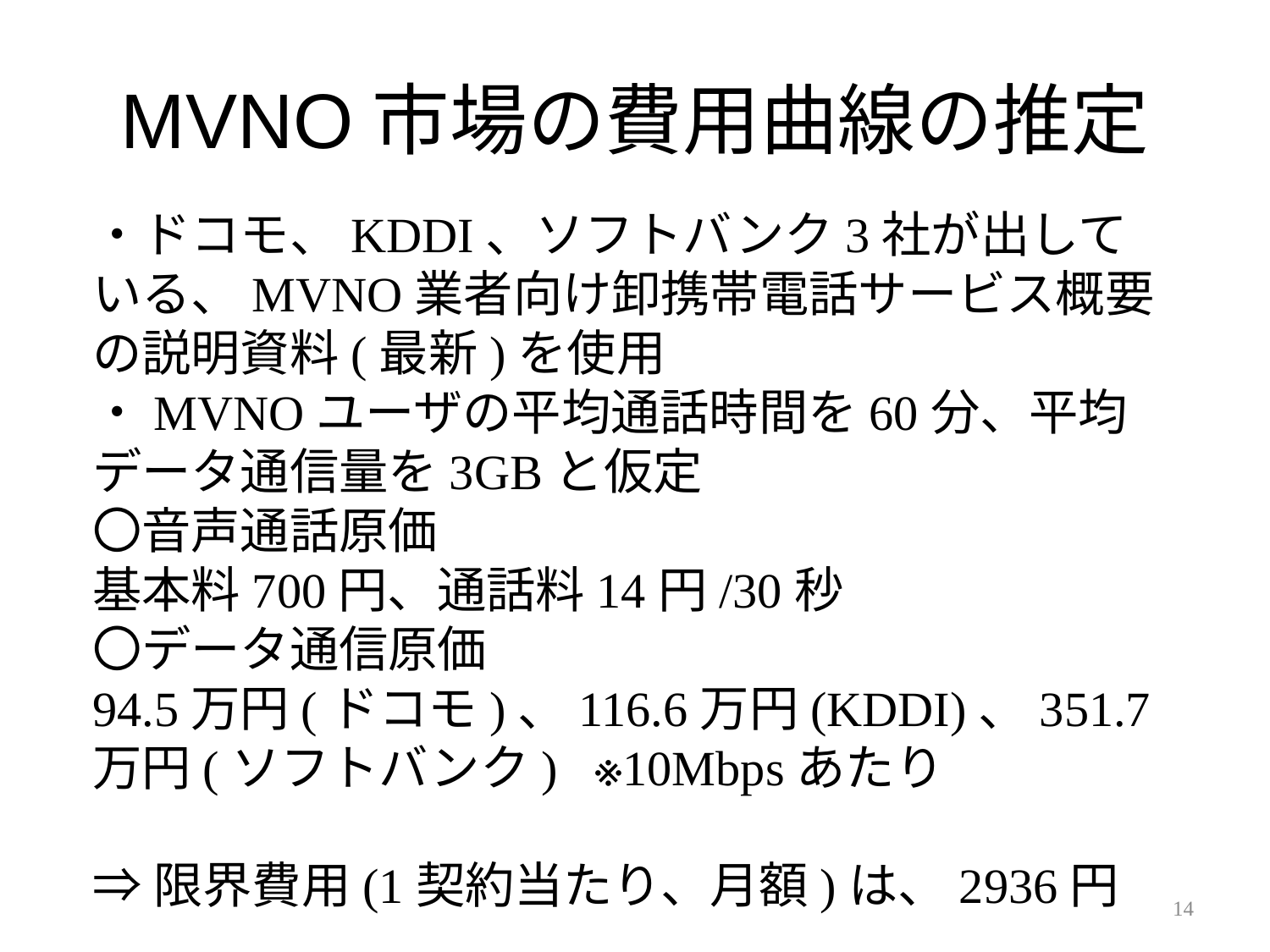

MVNO市場の費用曲線の推定
・ドコモ、KDDI、ソフトバンク3社が出している、MVNO業者向け卸携帯電話サービス概要の説明資料(最新)を使用
・MVNOユーザの平均通話時間を60分、平均データ通信量を3GBと仮定
〇音声通話原価
基本料700円、通話料14円/30秒
〇データ通信原価
94.5万円(ドコモ)、116.6万円(KDDI)、351.7万円(ソフトバンク)   ※10Mbpsあたり

⇒限界費用(1契約当たり、月額)は、2936円
14